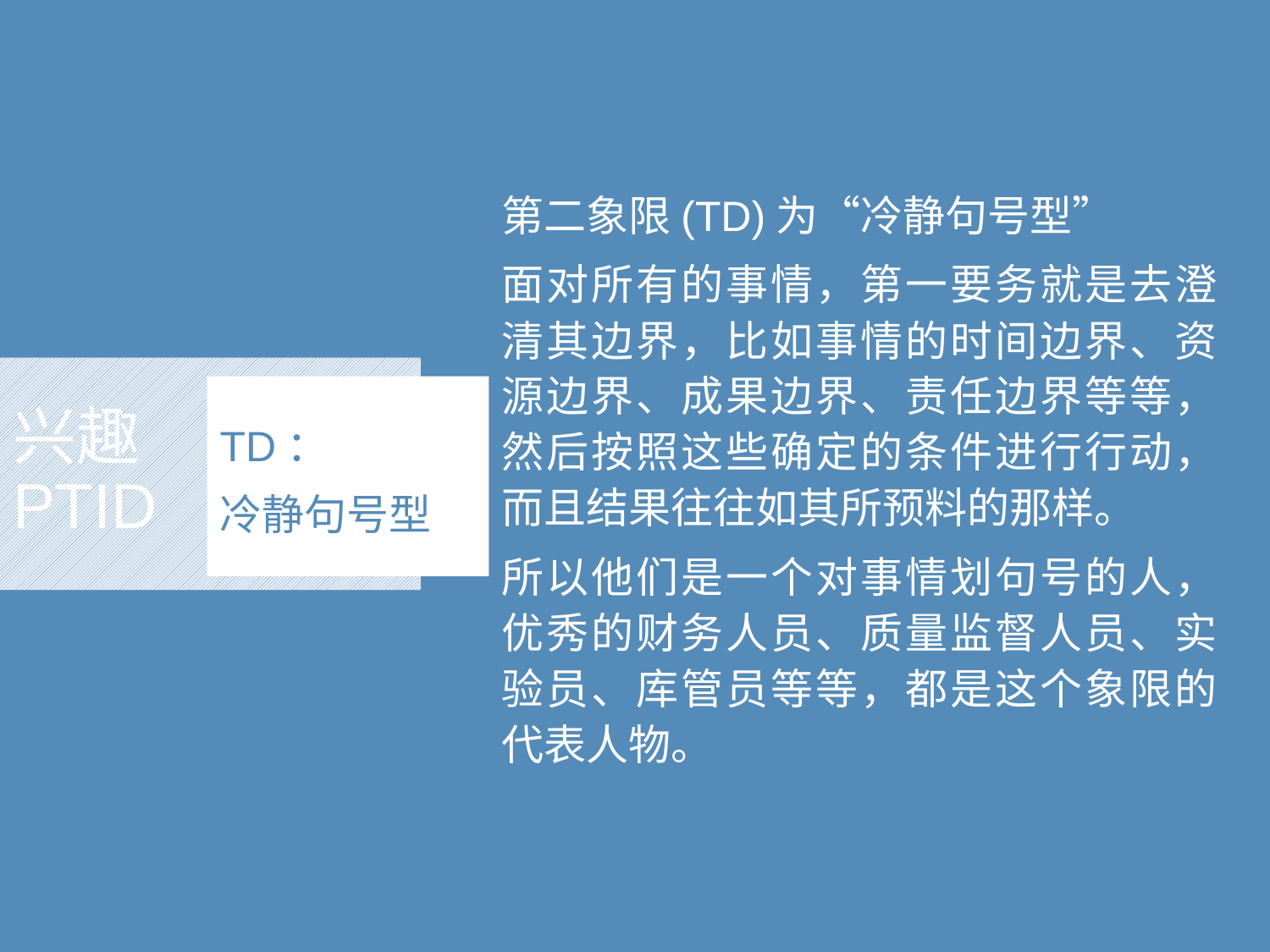

第二象限(TD)为“冷静句号型”
面对所有的事情，第一要务就是去澄清其边界，比如事情的时间边界、资源边界、成果边界、责任边界等等，然后按照这些确定的条件进行行动，而且结果往往如其所预料的那样。
所以他们是一个对事情划句号的人，优秀的财务人员、质量监督人员、实验员、库管员等等，都是这个象限的代表人物。
# 兴趣 PTID
TD：
冷静句号型